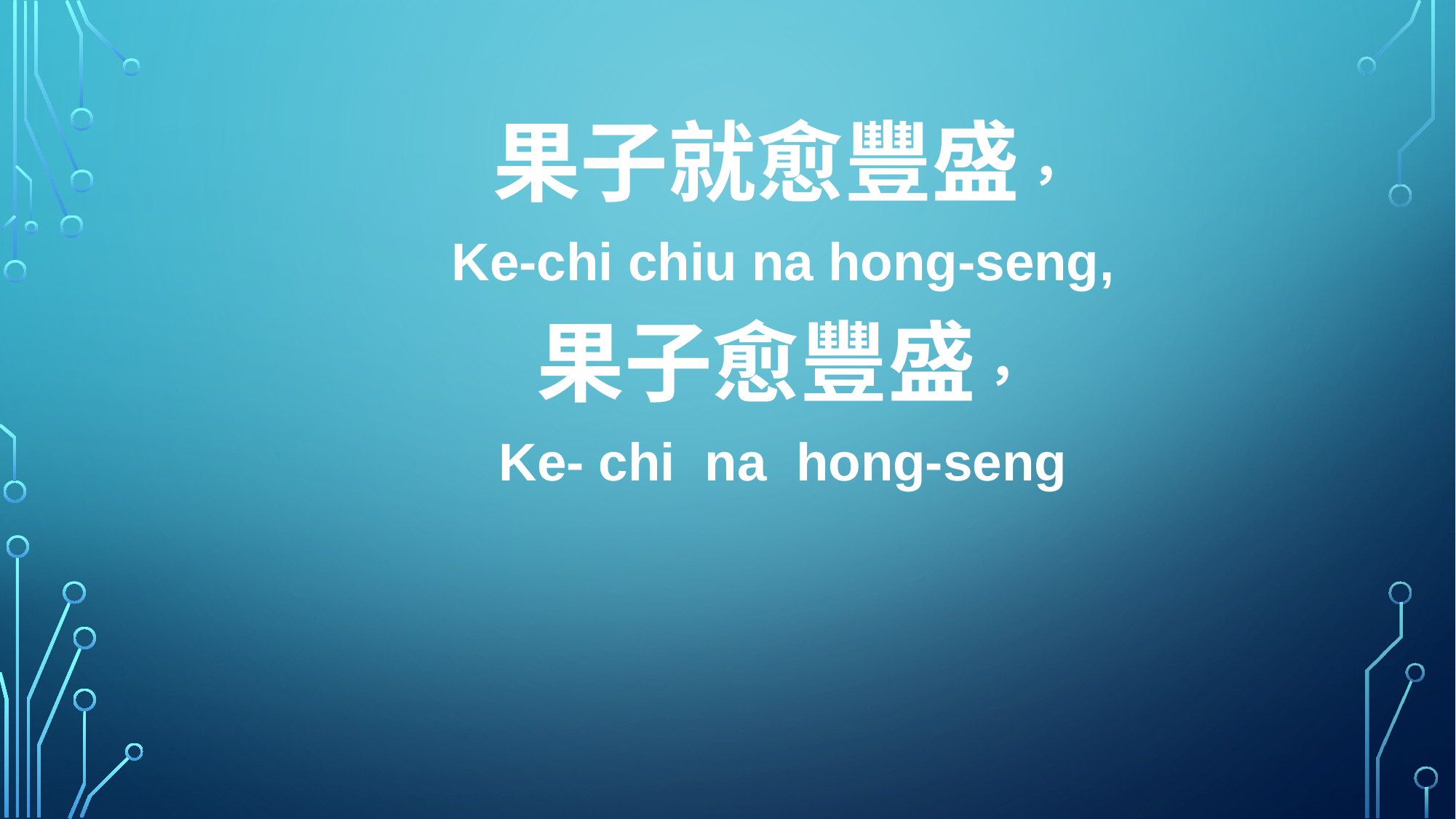

果子就愈豐盛，
Ke-chi chiu na hong-seng,
果子愈豐盛，
Ke- chi  na  hong-seng